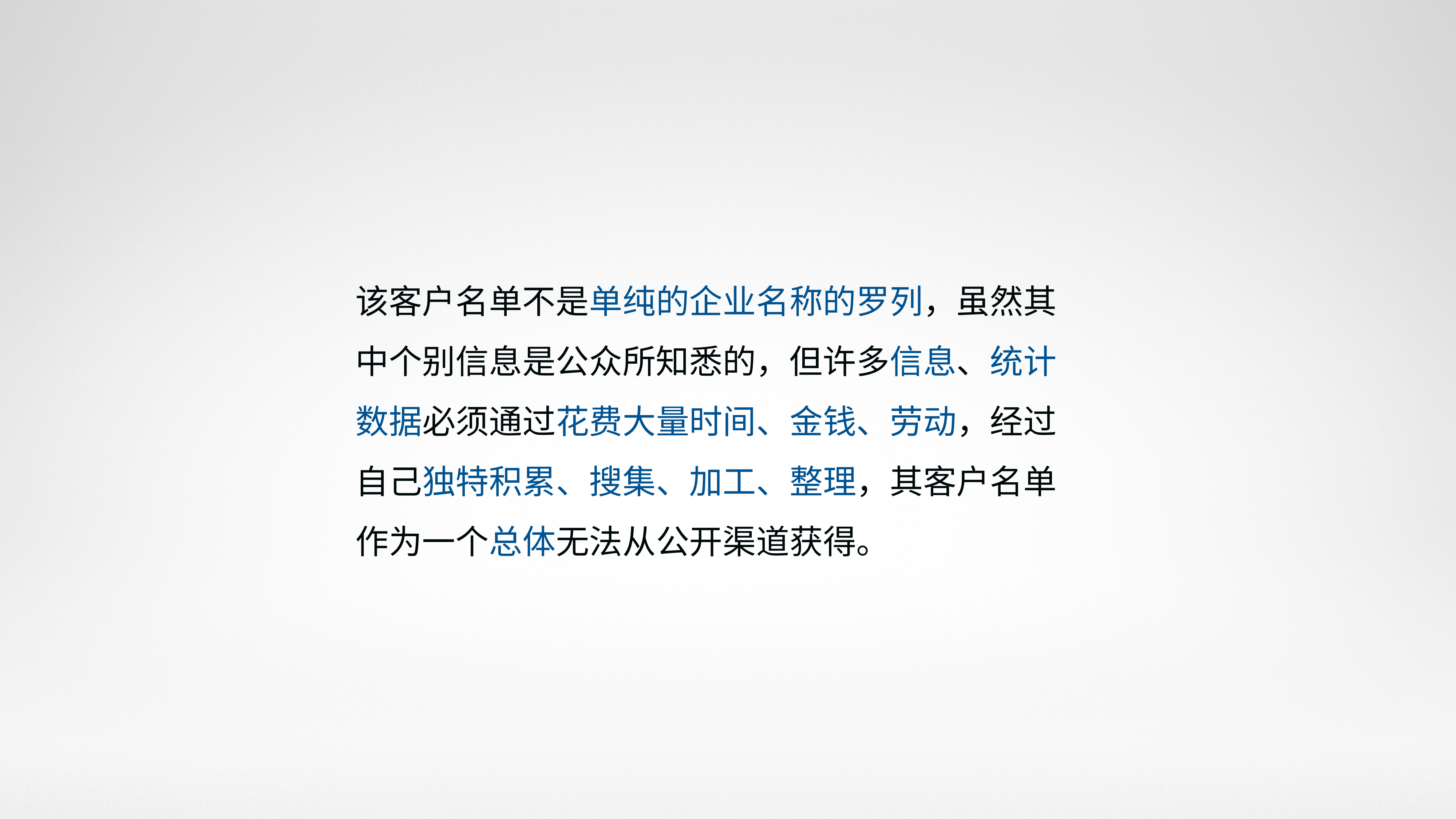

该客户名单不是单纯的企业名称的罗列，虽然其中个别信息是公众所知悉的，但许多信息、统计数据必须通过花费大量时间、金钱、劳动，经过自己独特积累、搜集、加工、整理，其客户名单作为一个总体无法从公开渠道获得。